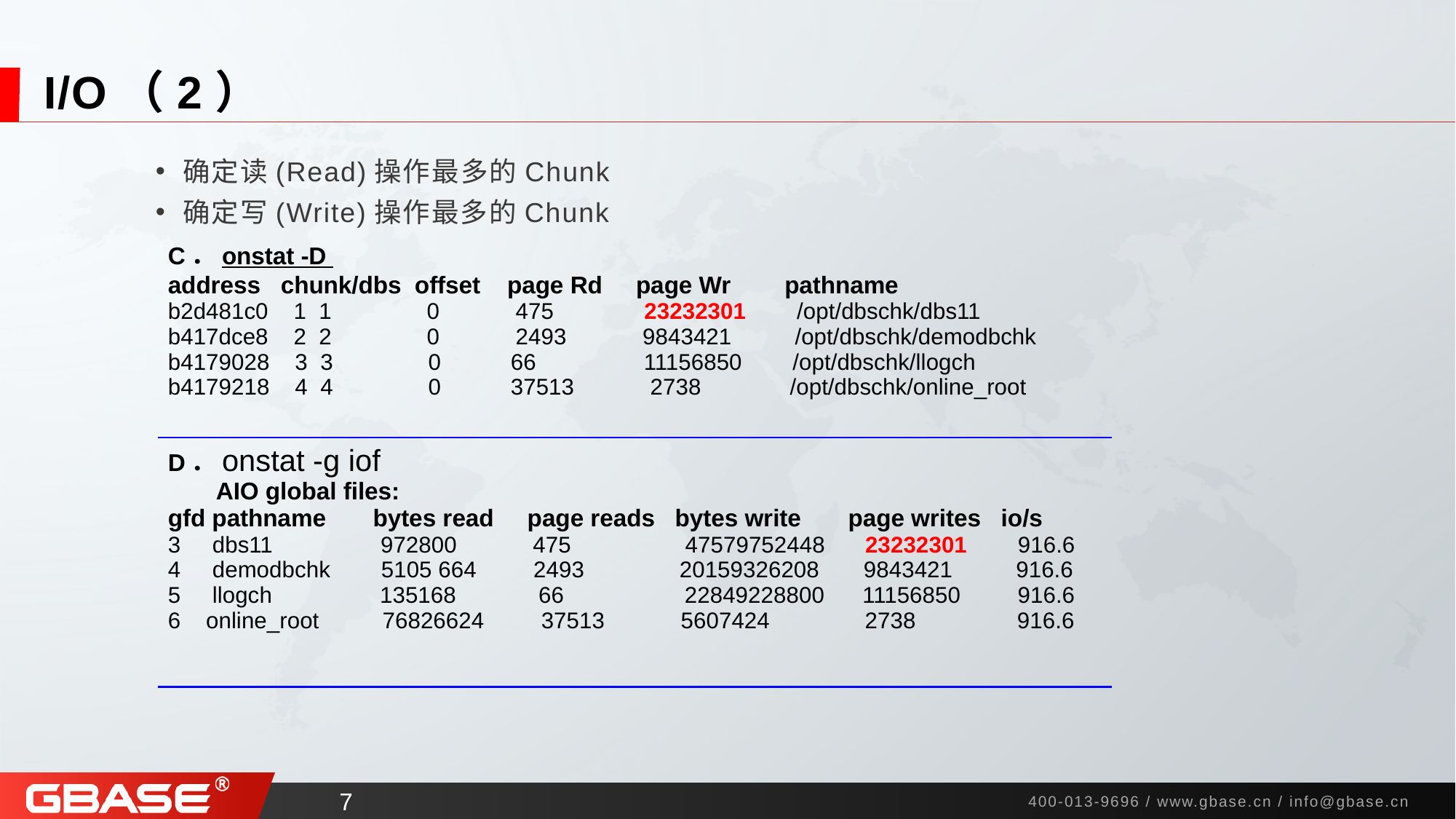

# I/O（2）
确定读(Read)操作最多的Chunk
确定写(Write)操作最多的Chunk
| C．onstat -D address chunk/dbs offset page Rd page Wr pathname b2d481c0 1 1 0 475 23232301 /opt/dbschk/dbs11 b417dce8 2 2 0 2493 9843421 /opt/dbschk/demodbchk b4179028 3 3 0 66 11156850 /opt/dbschk/llogch b4179218 4 4 0 37513 2738 /opt/dbschk/online\_root |
| --- |
| D．onstat -g iof AIO global files: gfd pathname bytes read page reads bytes write page writes io/s 3 dbs11 972800 475 47579752448 23232301 916.6 4 demodbchk 5105 664 2493 20159326208 9843421 916.6 5 llogch 135168 66 22849228800 11156850 916.6 6 online\_root 76826624 37513 5607424 2738 916.6 |